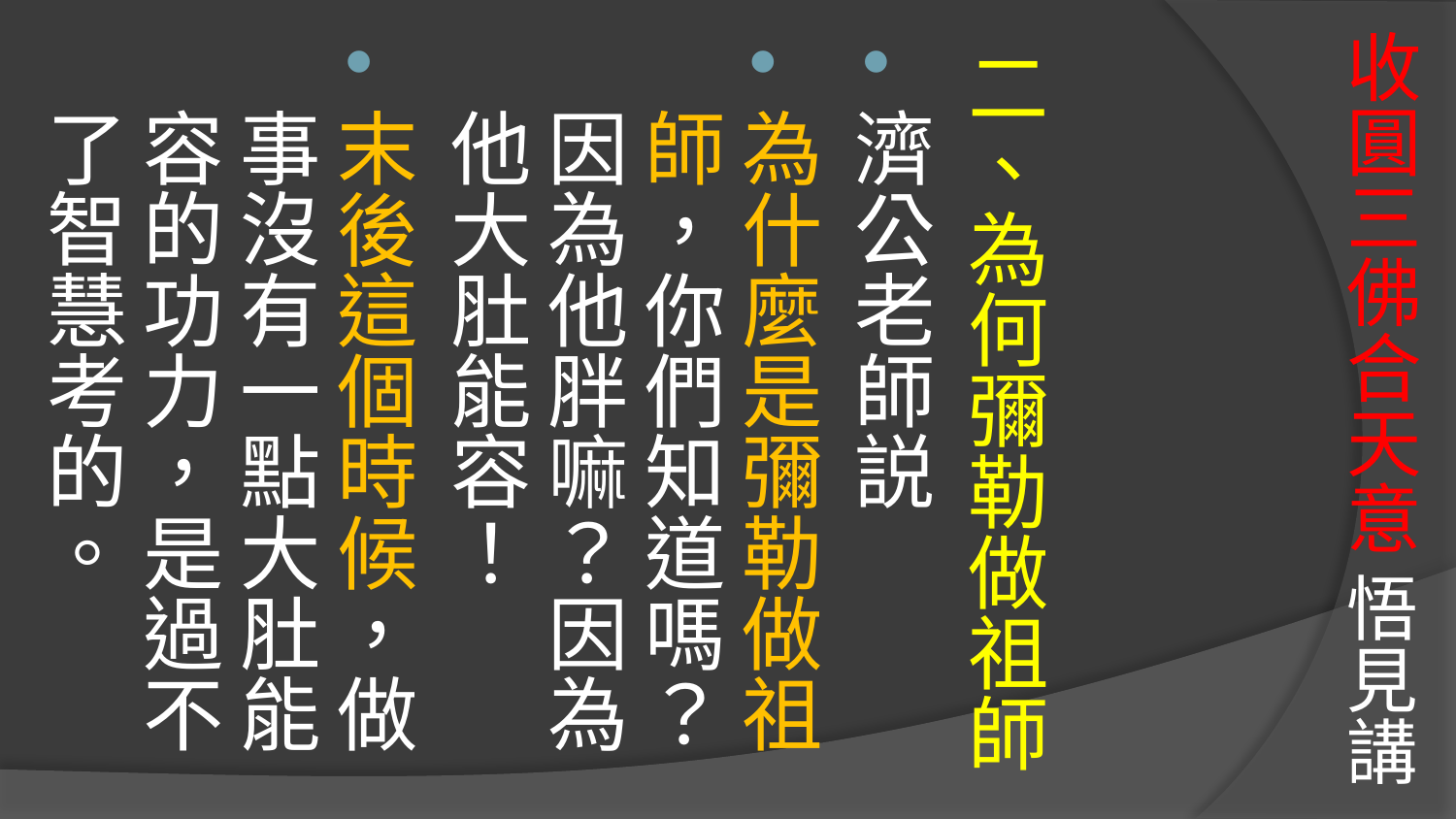

# 收圓三佛合天意 悟見講
二、為何彌勒做祖師
濟公老師説
為什麼是彌勒做祖師，你們知道嗎？因為他胖嘛？因為他大肚能容！
末後這個時候，做事沒有一點大肚能容的功力，是過不了智慧考的。